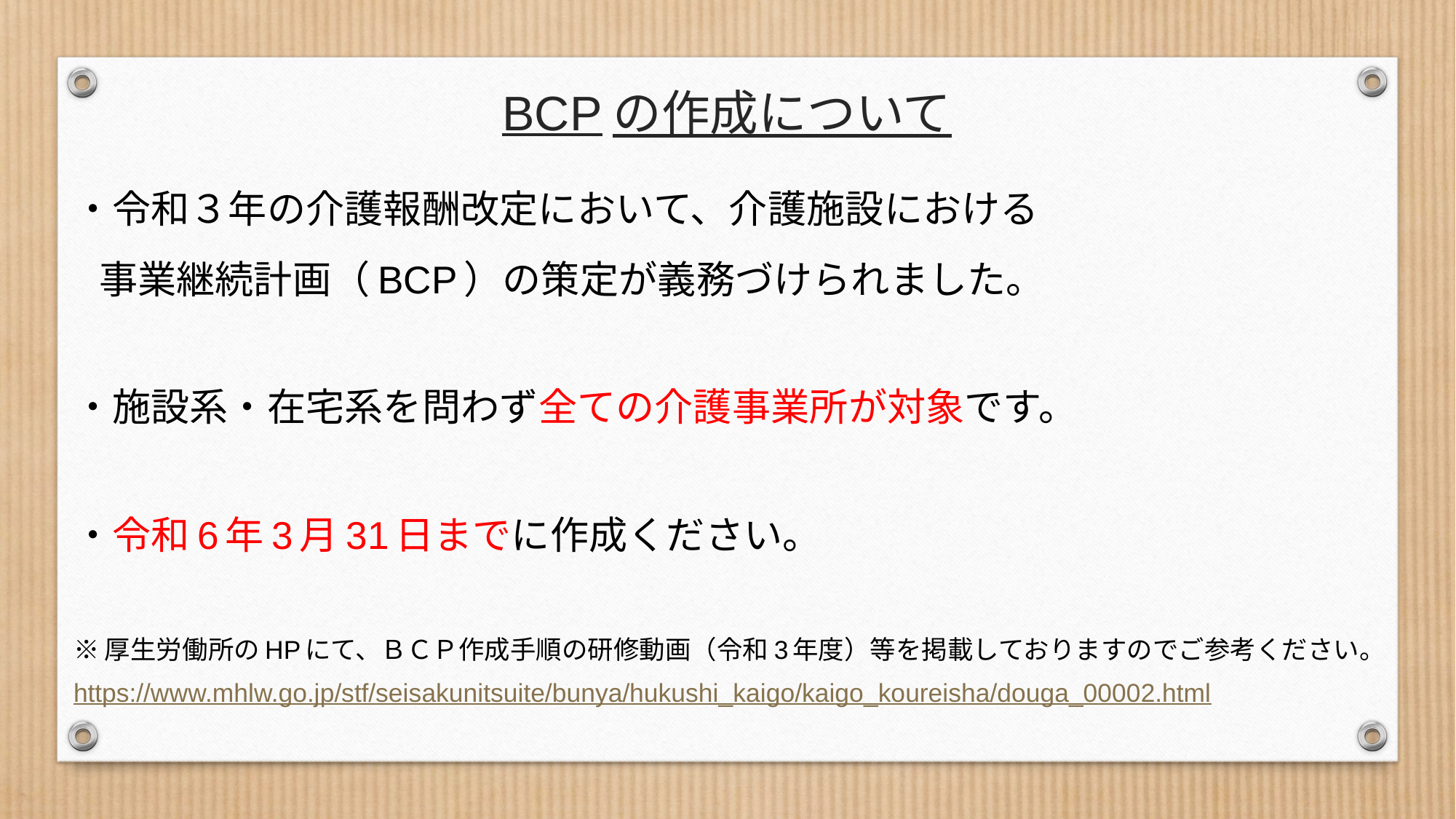

BCPの作成について
・令和３年の介護報酬改定において、介護施設における
  事業継続計画（BCP）の策定が義務づけられました。

・施設系・在宅系を問わず全ての介護事業所が対象です。

・令和6年3月31日までに作成ください。

※厚生労働所のHPにて、ＢＣＰ作成手順の研修動画（令和3年度）等を掲載しておりますのでご参考ください。
https://www.mhlw.go.jp/stf/seisakunitsuite/bunya/hukushi_kaigo/kaigo_koureisha/douga_00002.html